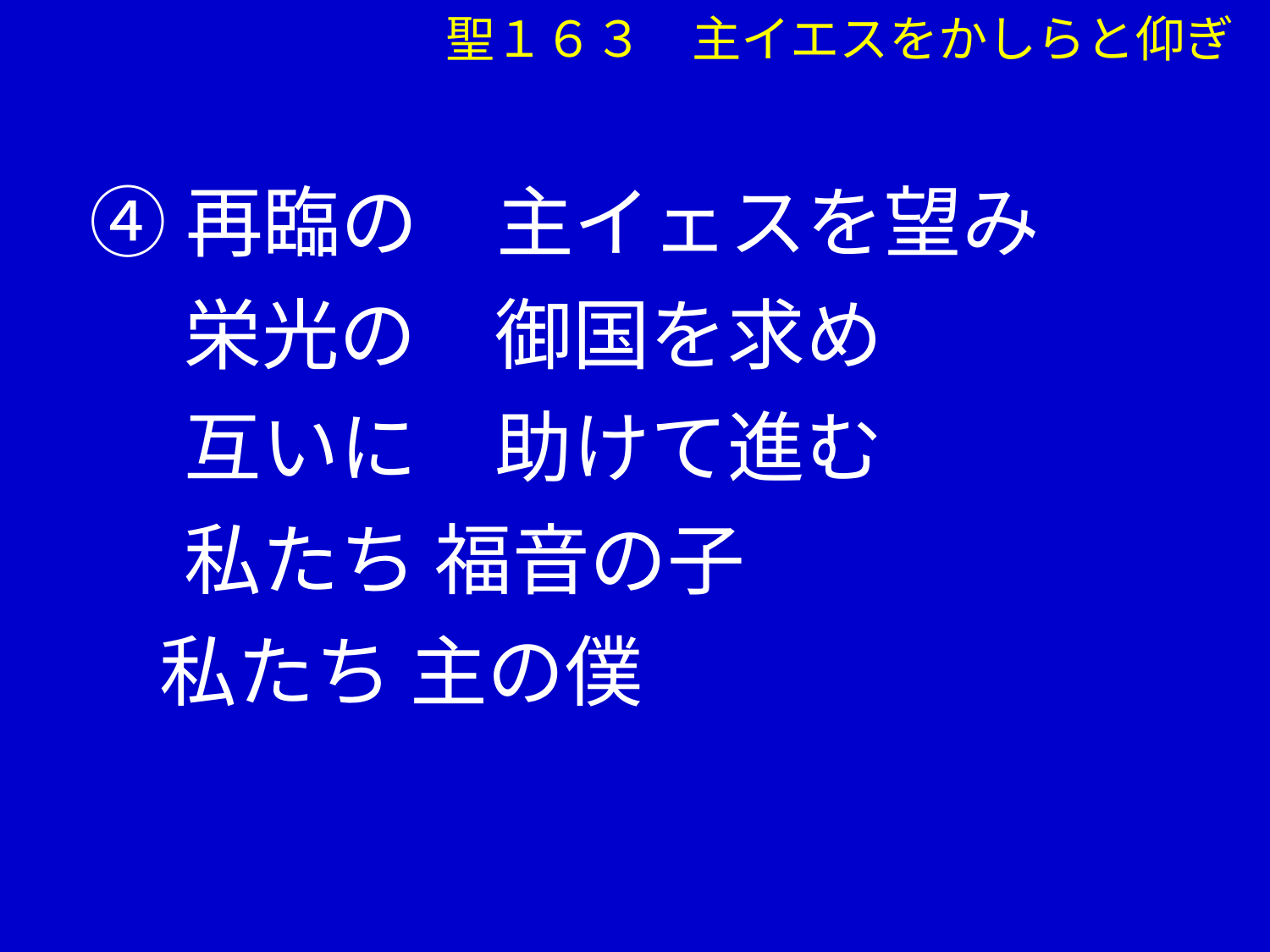

聖１６３　主イエスをかしらと仰ぎ

④再臨の　主イェスを望み
　 栄光の　御国を求め
　 互いに　助けて進む
　 私たち 福音の子
   私たち 主の僕